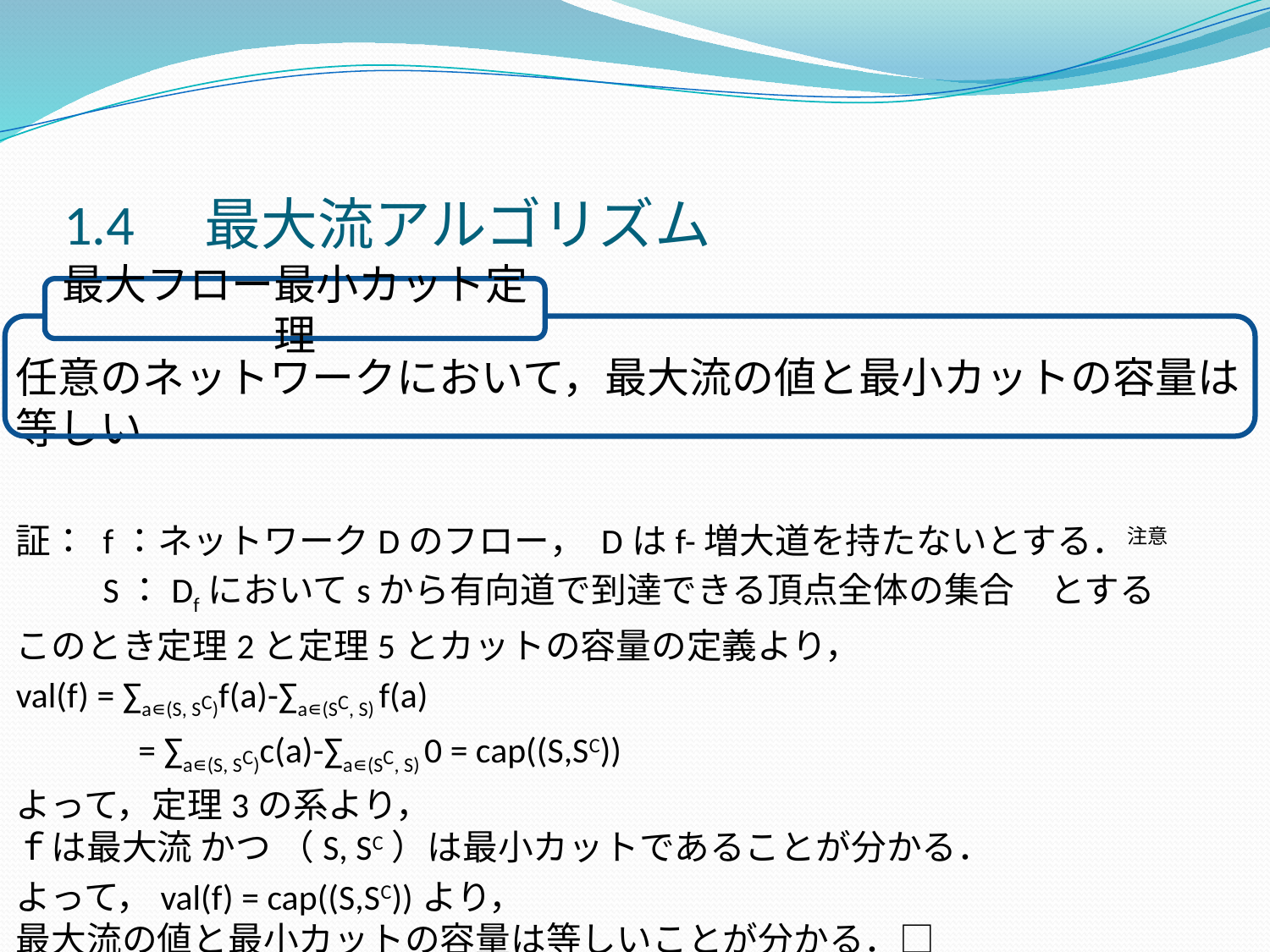

1.4　最大流アルゴリズム

任意のネットワークにおいて，最大流の値と最小カットの容量は等しい

証： f：ネットワークDのフロー， Dはf-増大道を持たないとする．注意
　　 S：Dfにおいてsから有向道で到達できる頂点全体の集合　とする
このとき定理2と定理5とカットの容量の定義より，
val(f) = ∑a∊(S, SC)f(a)-∑a∊(SC, S) f(a)
　　　 = ∑a∊(S, SC)c(a)-∑a∊(SC, S) 0 = cap((S,SC))
よって，定理3の系より，
ｆは最大流 かつ （S, SC）は最小カットであることが分かる．
よって，val(f) = cap((S,SC))より，
最大流の値と最小カットの容量は等しいことが分かる．□

最大フロー最小カット定理